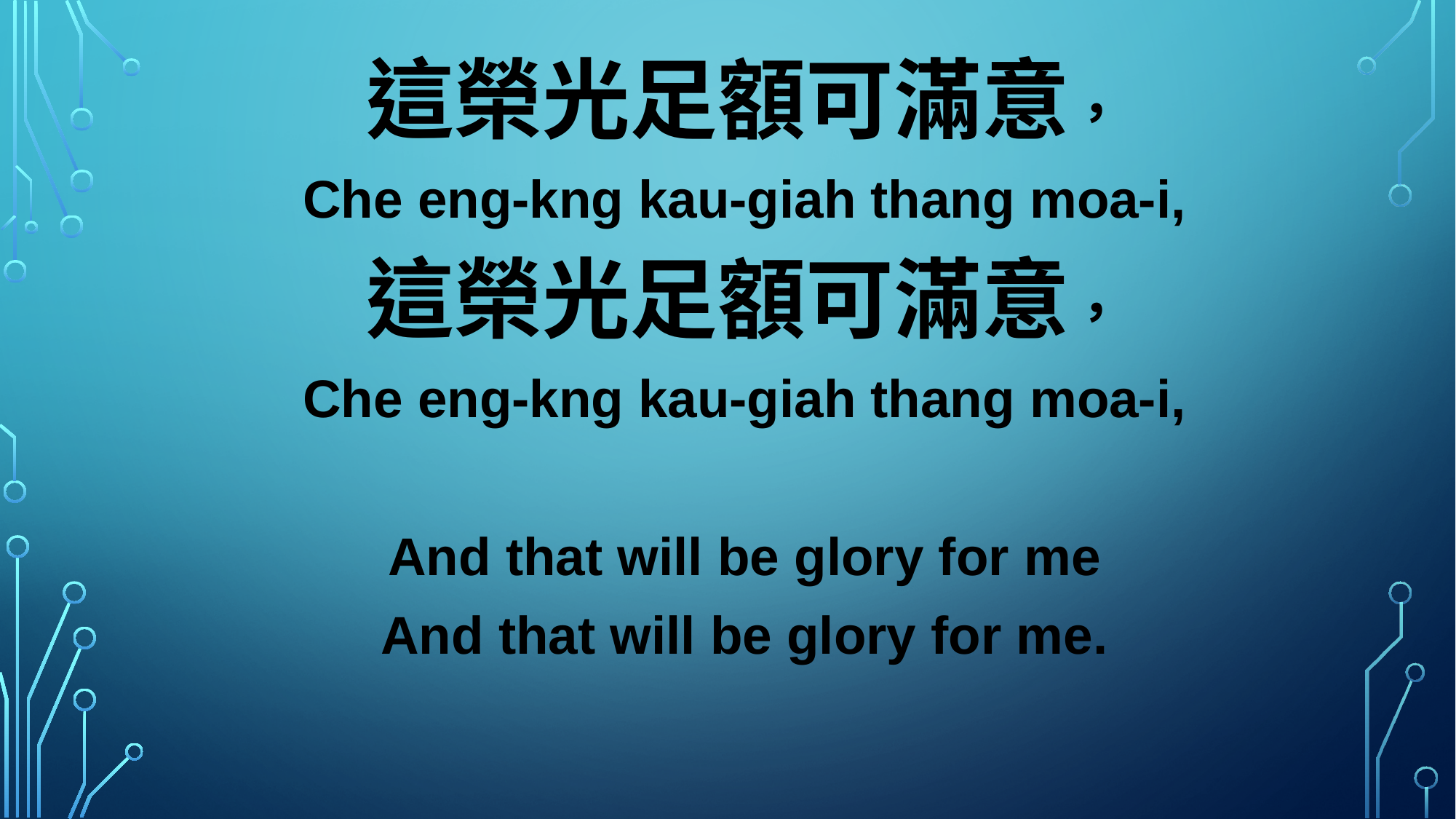

這榮光足額可滿意，
Che eng-kng kau-giah thang moa-i,
這榮光足額可滿意，
Che eng-kng kau-giah thang moa-i,

And that will be glory for me
And that will be glory for me.